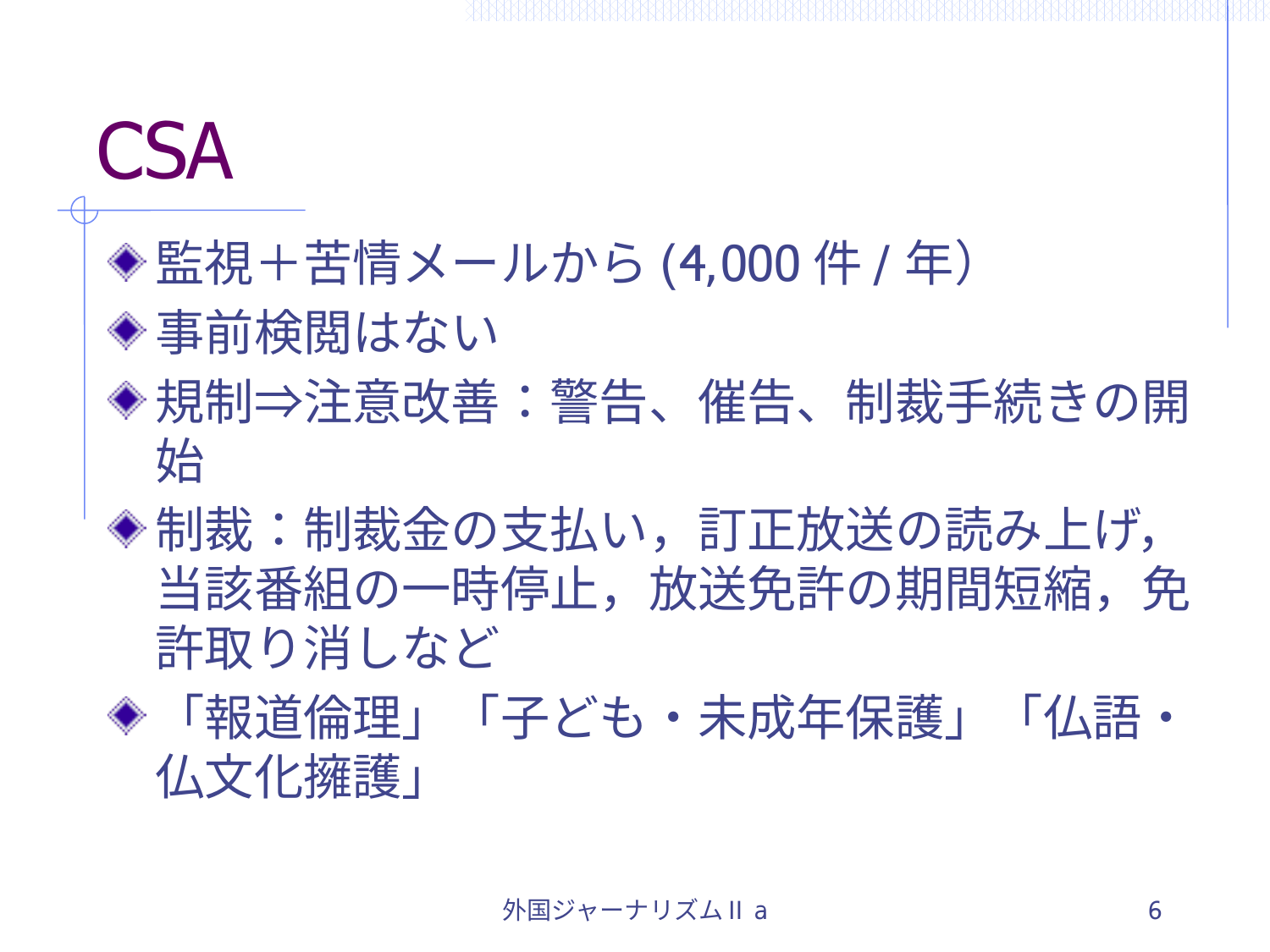

# CSA
監視＋苦情メールから(4,000件/年）
事前検閲はない
規制⇒注意改善：警告、催告、制裁手続きの開始
制裁：制裁金の支払い，訂正放送の読み上げ，当該番組の一時停止，放送免許の期間短縮，免許取り消しなど
「報道倫理」「子ども・未成年保護」「仏語・仏文化擁護」
外国ジャーナリズムⅡa
6